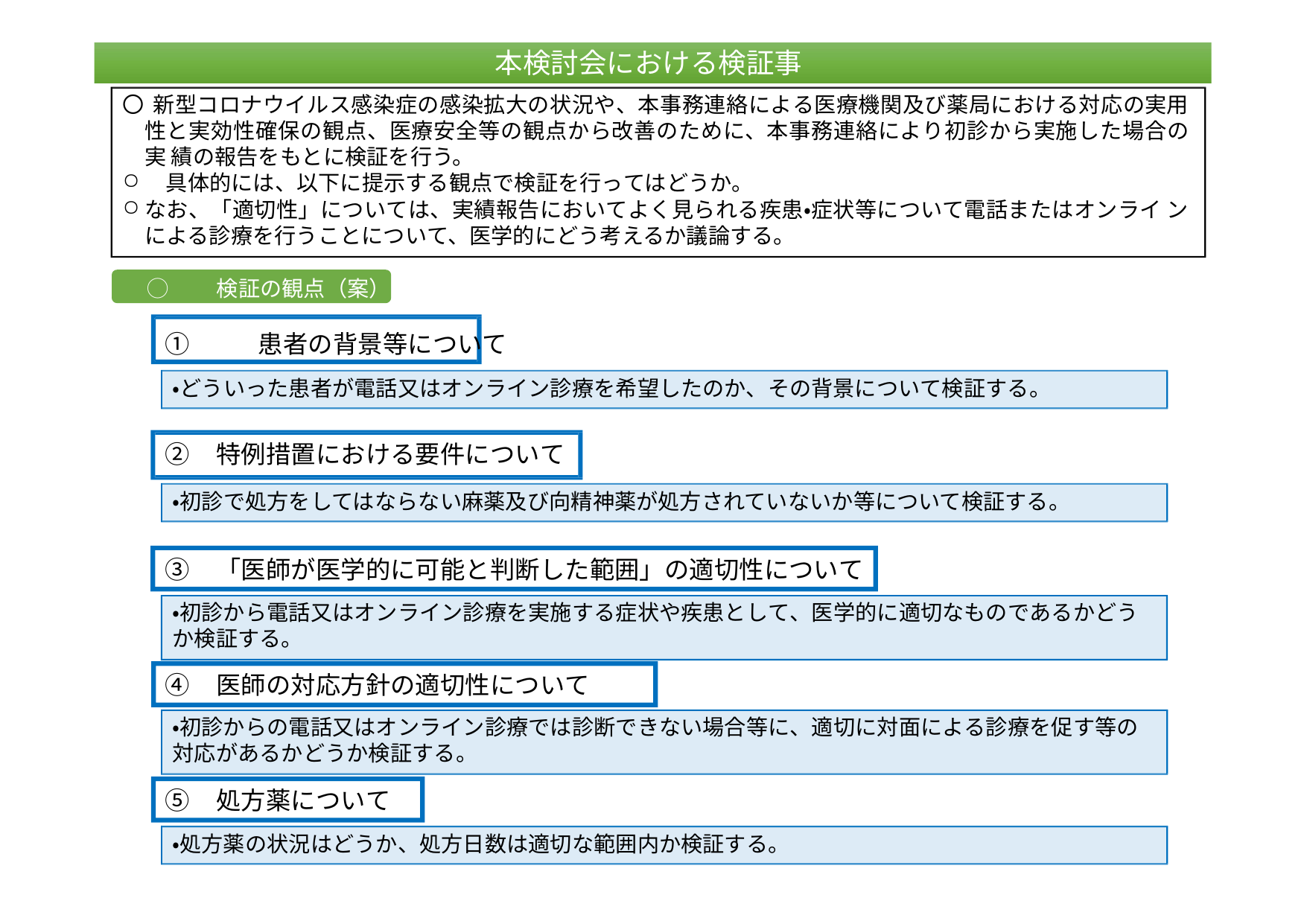

本検討会における検証事項
# 本検討会における検証事項

〇 新型コロナウイルス感染症の感染拡大の状況や、本事務連絡による医療機関及び薬局における対応の実用 性と実効性確保の観点、医療安全等の観点から改善のために、本事務連絡により初診から実施した場合の実 績の報告をもとに検証を行う。
具体的には、以下に提示する観点で検証を行ってはどうか。
なお、「適切性」については、実績報告においてよく見られる疾患・症状等について電話またはオンライ ンによる診療を行うことについて、医学的にどう考えるか議論する。

◯	検証の観点（案）

①	患者の背景等について

・どういった患者が電話又はオンライン診療を希望したのか、その背景について検証する。

②	特例措置における要件について
・初診で処方をしてはならない麻薬及び向精神薬が処方されていないか等について検証する。

③	「医師が医学的に可能と判断した範囲」の適切性について
・初診から電話又はオンライン診療を実施する症状や疾患として、医学的に適切なものであるかどう か検証する。
④	医師の対応方針の適切性について

・初診からの電話又はオンライン診療では診断できない場合等に、適切に対面による診療を促す等の 対応があるかどうか検証する。
⑤	処方薬について

・処方薬の状況はどうか、処方日数は適切な範囲内か検証する。